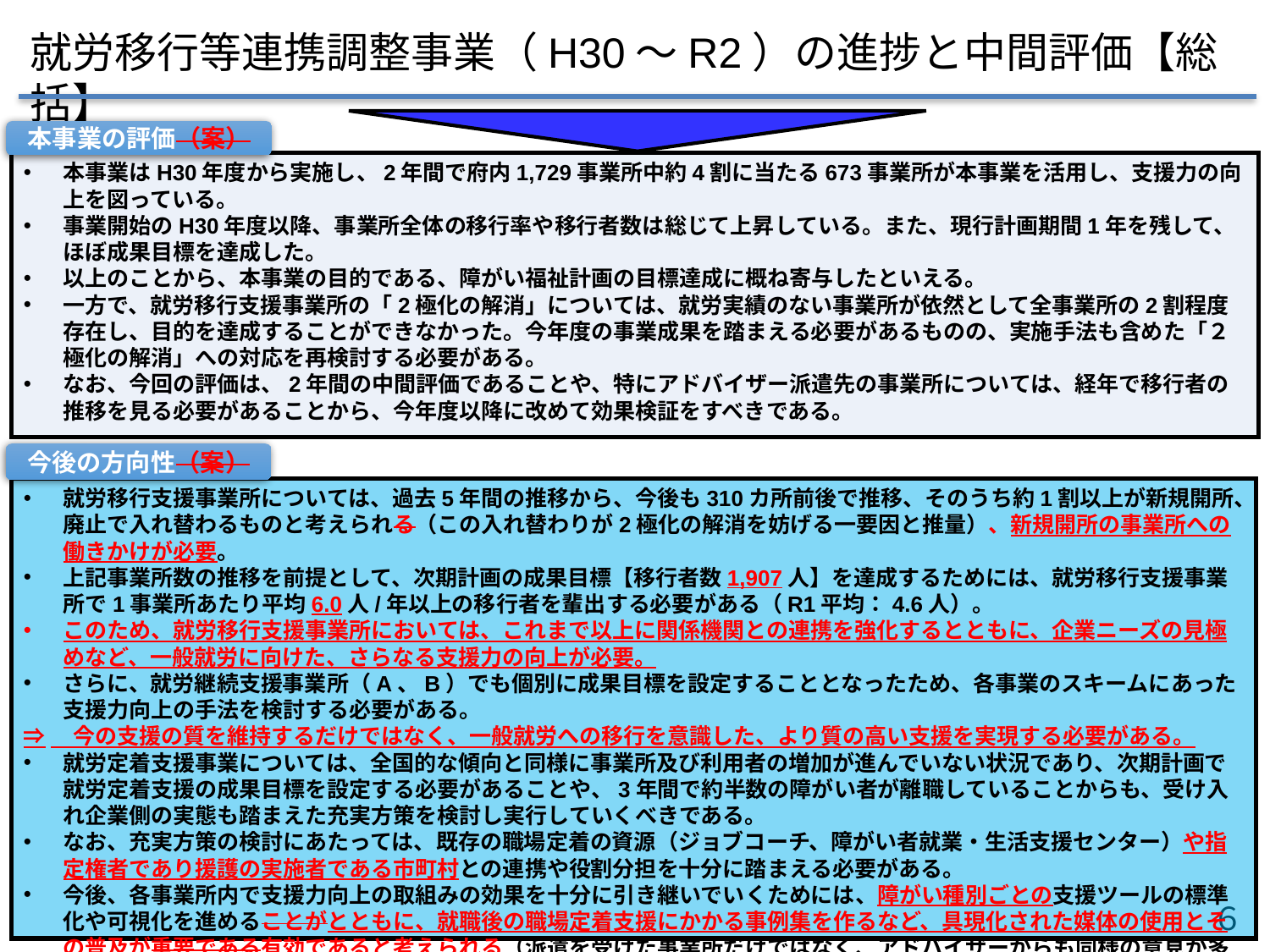

就労移行等連携調整事業（H30～R2）の進捗と中間評価【総括】

本事業の評価（案）
本事業はH30年度から実施し、2年間で府内1,729事業所中約4割に当たる673事業所が本事業を活用し、支援力の向上を図っている。
事業開始のH30年度以降、事業所全体の移行率や移行者数は総じて上昇している。また、現行計画期間1年を残して、ほぼ成果目標を達成した。
以上のことから、本事業の目的である、障がい福祉計画の目標達成に概ね寄与したといえる。
一方で、就労移行支援事業所の「2極化の解消」については、就労実績のない事業所が依然として全事業所の2割程度存在し、目的を達成することができなかった。今年度の事業成果を踏まえる必要があるものの、実施手法も含めた「２極化の解消」への対応を再検討する必要がある。
なお、今回の評価は、2年間の中間評価であることや、特にアドバイザー派遣先の事業所については、経年で移行者の推移を見る必要があることから、今年度以降に改めて効果検証をすべきである。

今後の方向性（案）
就労移行支援事業所については、過去5年間の推移から、今後も310カ所前後で推移、そのうち約1割以上が新規開所、廃止で入れ替わるものと考えられる（この入れ替わりが2極化の解消を妨げる一要因と推量）、新規開所の事業所への働きかけが必要。
上記事業所数の推移を前提として、次期計画の成果目標【移行者数1,907人】を達成するためには、就労移行支援事業所で1事業所あたり平均6.0人/年以上の移行者を輩出する必要がある（R1平均：4.6人）。
このため、就労移行支援事業所においては、これまで以上に関係機関との連携を強化するとともに、企業ニーズの見極めなど、一般就労に向けた、さらなる支援力の向上が必要。
さらに、就労継続支援事業所（A、B）でも個別に成果目標を設定することとなったため、各事業のスキームにあった支援力向上の手法を検討する必要がある。
⇒　今の支援の質を維持するだけではなく、一般就労への移行を意識した、より質の高い支援を実現する必要がある。
就労定着支援事業については、全国的な傾向と同様に事業所及び利用者の増加が進んでいない状況であり、次期計画で就労定着支援の成果目標を設定する必要があることや、3年間で約半数の障がい者が離職していることからも、受け入れ企業側の実態も踏まえた充実方策を検討し実行していくべきである。
なお、充実方策の検討にあたっては、既存の職場定着の資源（ジョブコーチ、障がい者就業・生活支援センター）や指定権者であり援護の実施者である市町村との連携や役割分担を十分に踏まえる必要がある。
今後、各事業所内で支援力向上の取組みの効果を十分に引き継いでいくためには、障がい種別ごとの支援ツールの標準化や可視化を進めることがとともに、就職後の職場定着支援にかかる事例集を作るなど、具現化された媒体の使用とその普及が重要である有効であると考えられる（派遣を受けた事業所だけではなく、アドバイザーからも同様の意見が多い）。
６